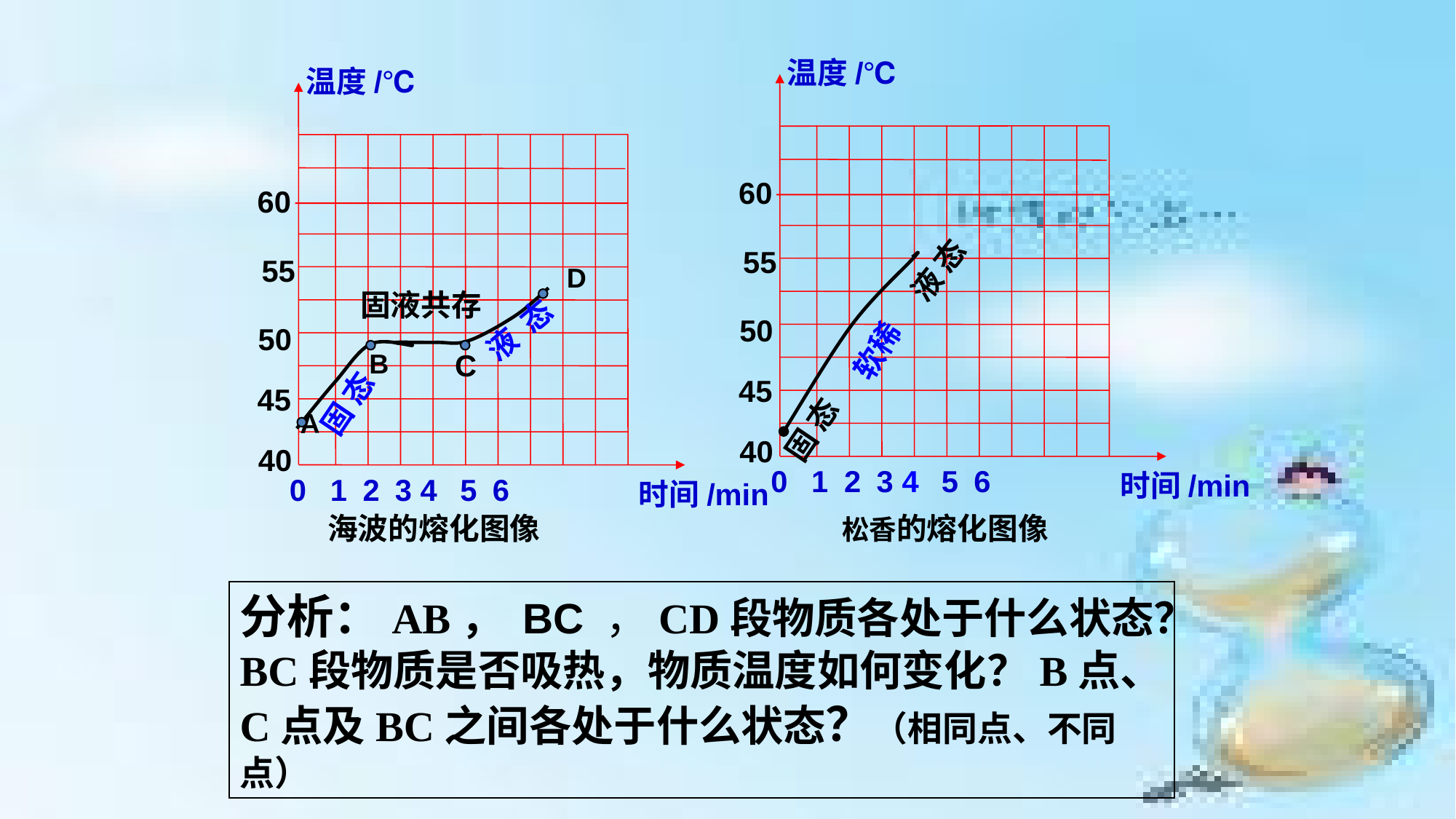

温度/℃

60
55
50
45
40

时间/min
0
1
2
3
5
6
4
温度/℃

60
55
50
45
40

时间/min
0
1
2
3
5
6
4
液 态

D
固液共存

液  态
软稀
C
B

固 态
A
固 态

海波的熔化图像
松香的熔化图像
分析：AB， BC ，CD段物质各处于什么状态？BC段物质是否吸热，物质温度如何变化？B点、C点及BC之间各处于什么状态？（相同点、不同点）